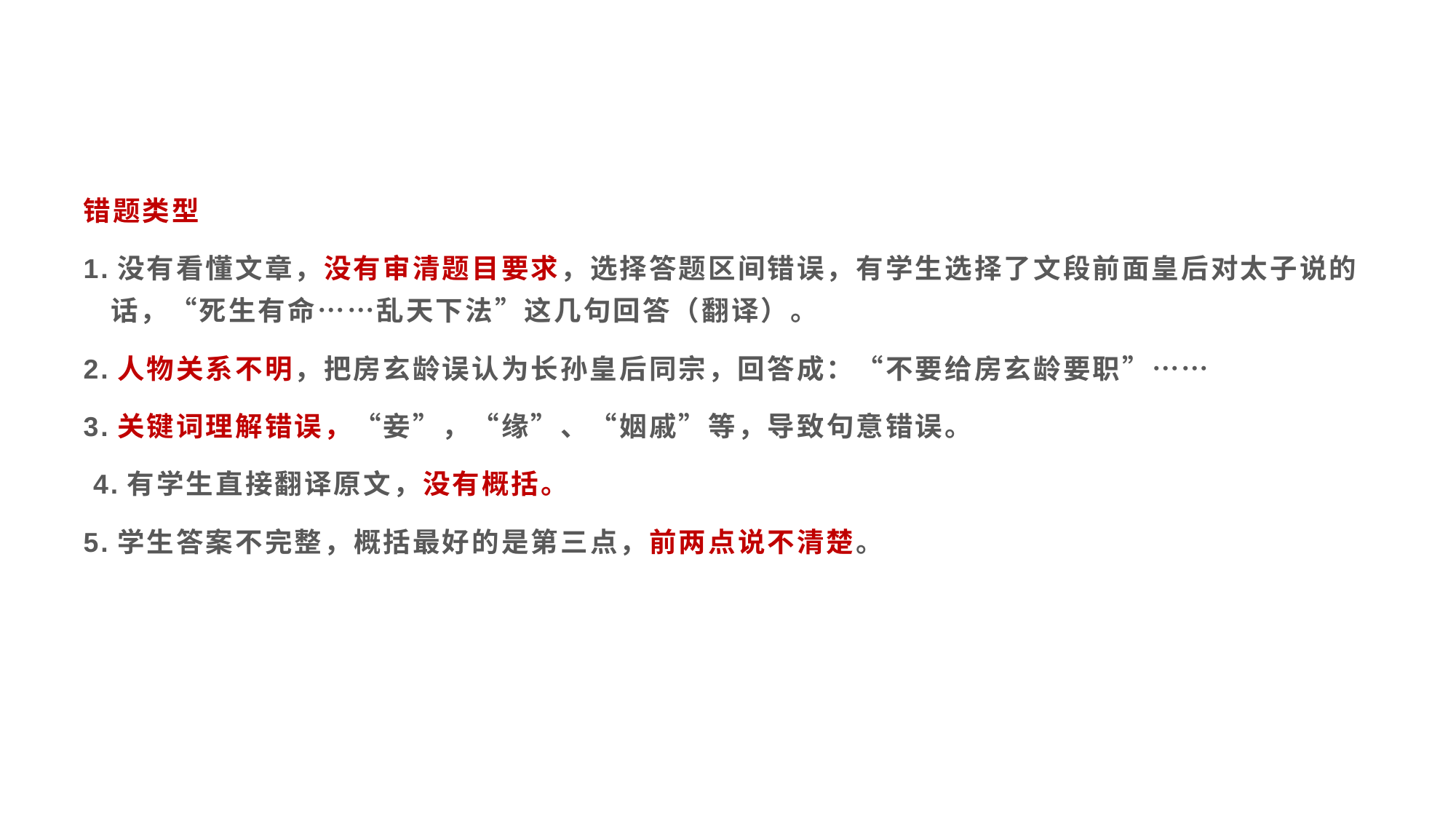

#
错题类型
1.没有看懂文章，没有审清题目要求，选择答题区间错误，有学生选择了文段前面皇后对太子说的话，“死生有命……乱天下法”这几句回答（翻译）。
2.人物关系不明，把房玄龄误认为长孙皇后同宗，回答成：“不要给房玄龄要职”……
3.关键词理解错误，“妾”，“缘”、“姻戚”等，导致句意错误。
 4.有学生直接翻译原文，没有概括。
5.学生答案不完整，概括最好的是第三点，前两点说不清楚。